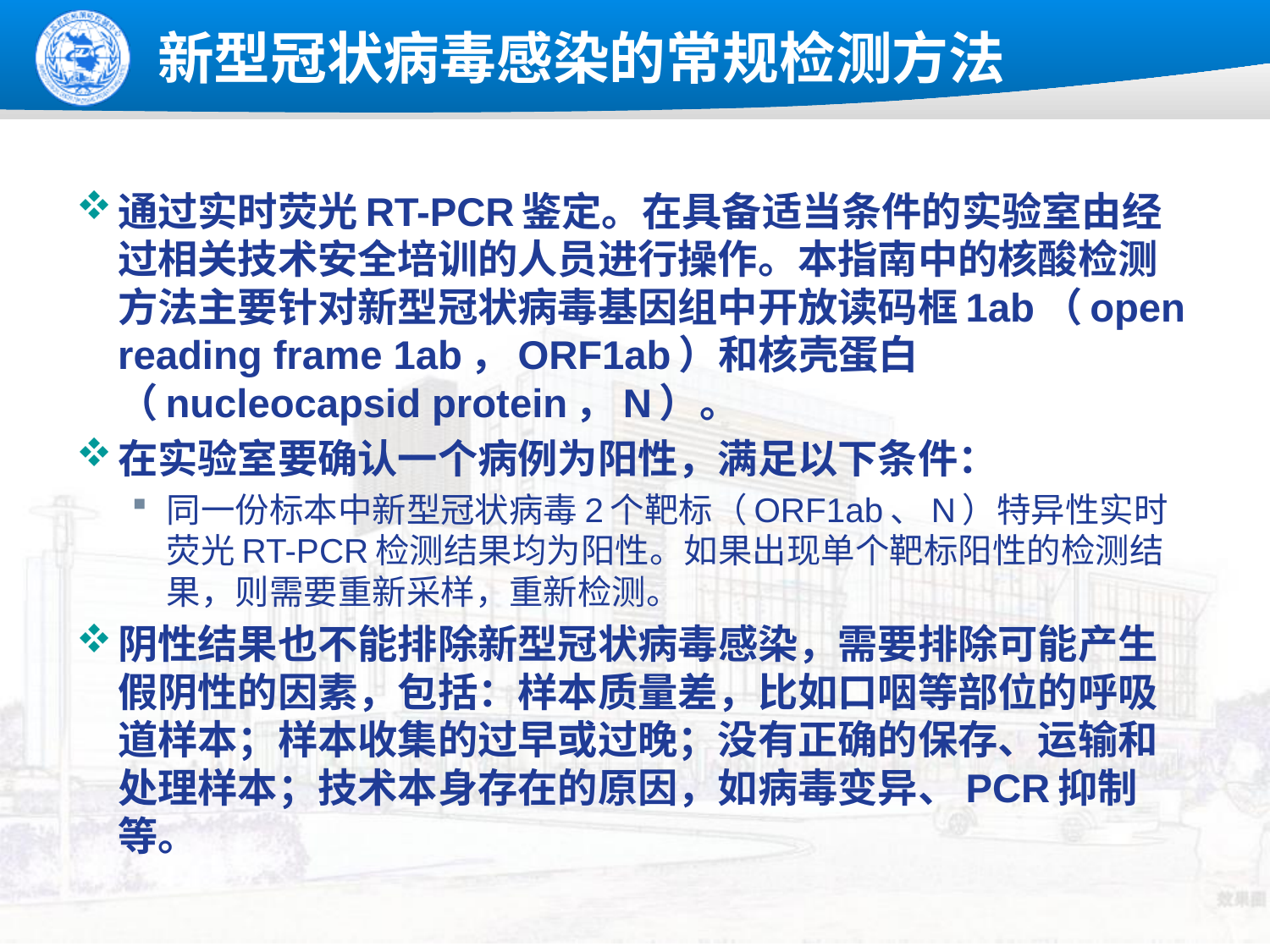

# 新型冠状病毒感染的常规检测方法
通过实时荧光RT-PCR鉴定。在具备适当条件的实验室由经过相关技术安全培训的人员进行操作。本指南中的核酸检测方法主要针对新型冠状病毒基因组中开放读码框1ab（open reading frame 1ab，ORF1ab）和核壳蛋白（nucleocapsid protein，N）。
在实验室要确认一个病例为阳性，满足以下条件：
同一份标本中新型冠状病毒2个靶标（ORF1ab、N）特异性实时荧光RT-PCR检测结果均为阳性。如果出现单个靶标阳性的检测结果，则需要重新采样，重新检测。
阴性结果也不能排除新型冠状病毒感染，需要排除可能产生假阴性的因素，包括：样本质量差，比如口咽等部位的呼吸道样本；样本收集的过早或过晚；没有正确的保存、运输和处理样本；技术本身存在的原因，如病毒变异、PCR抑制等。